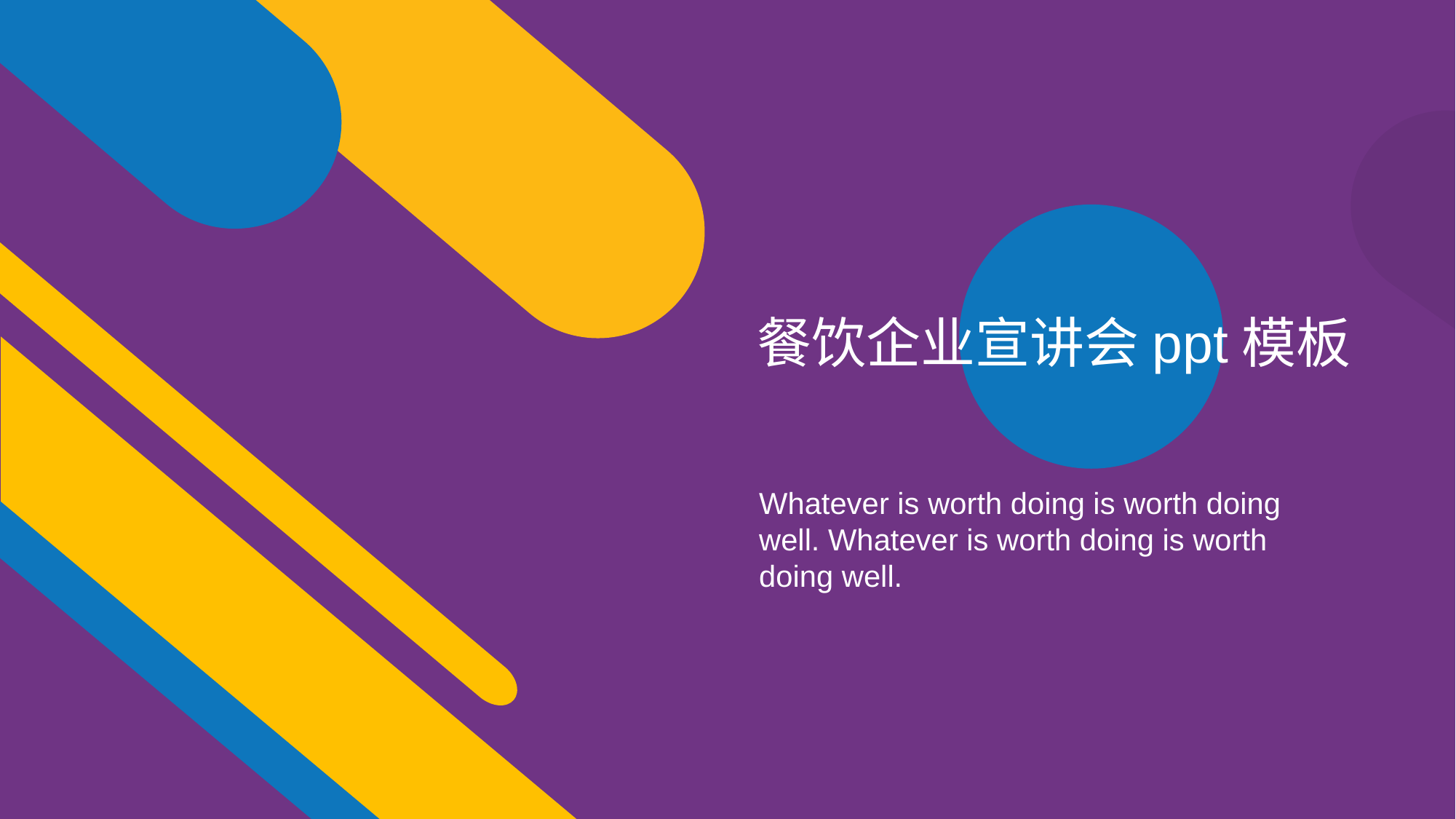

餐饮企业宣讲会ppt模板

Whatever is worth doing is worth doing well. Whatever is worth doing is worth doing well.